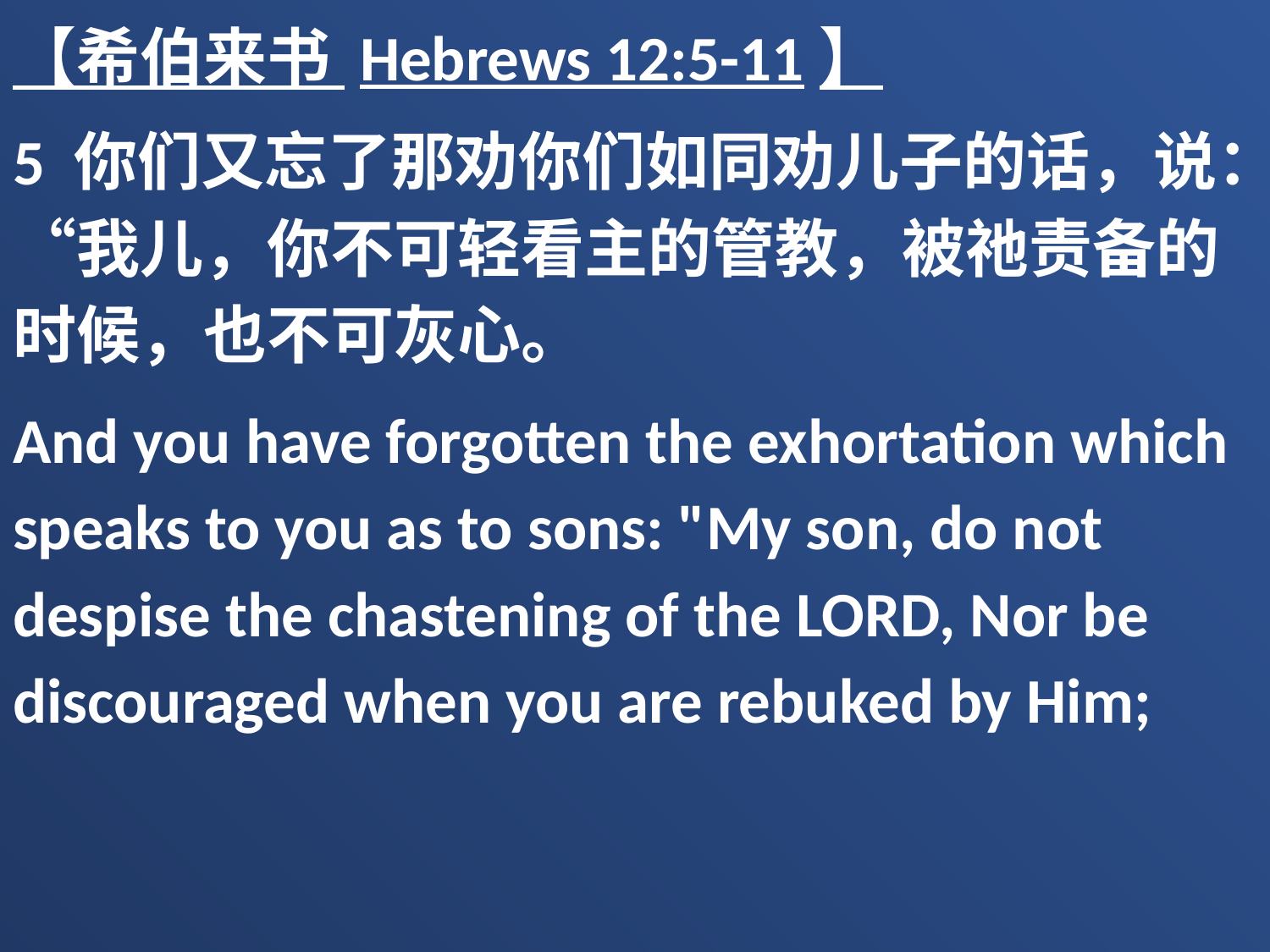

【希伯来书 Hebrews 12:5-11】
5 你们又忘了那劝你们如同劝儿子的话，说：“我儿，你不可轻看主的管教，被祂责备的时候，也不可灰心。
And you have forgotten the exhortation which speaks to you as to sons: "My son, do not despise the chastening of the LORD, Nor be discouraged when you are rebuked by Him;